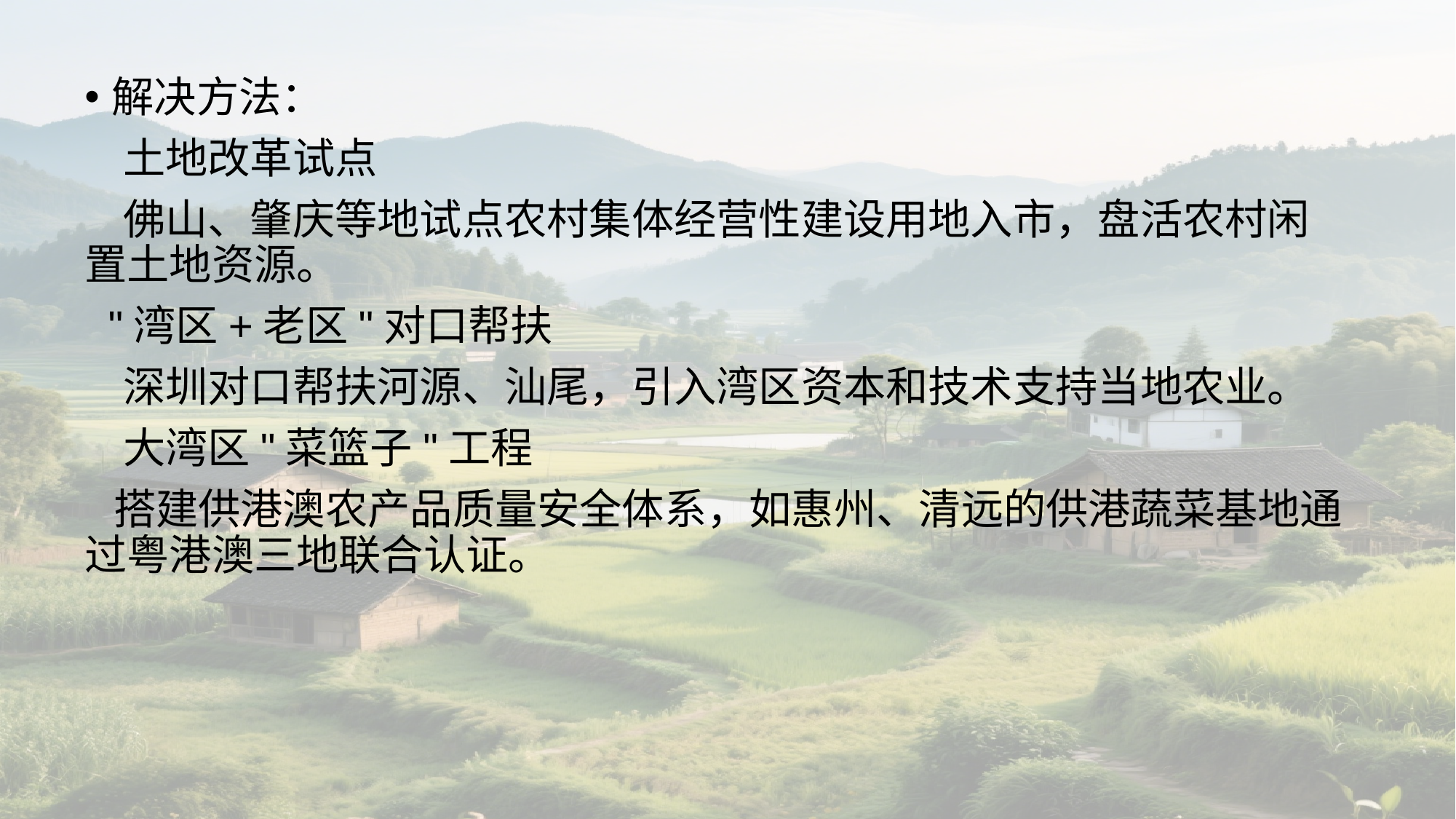

解决方法：
   土地改革试点
   佛山、肇庆等地试点农村集体经营性建设用地入市，盘活农村闲置土地资源。
  "湾区+老区"对口帮扶
   深圳对口帮扶河源、汕尾，引入湾区资本和技术支持当地农业。
   大湾区"菜篮子"工程
  搭建供港澳农产品质量安全体系，如惠州、清远的供港蔬菜基地通过粤港澳三地联合认证。